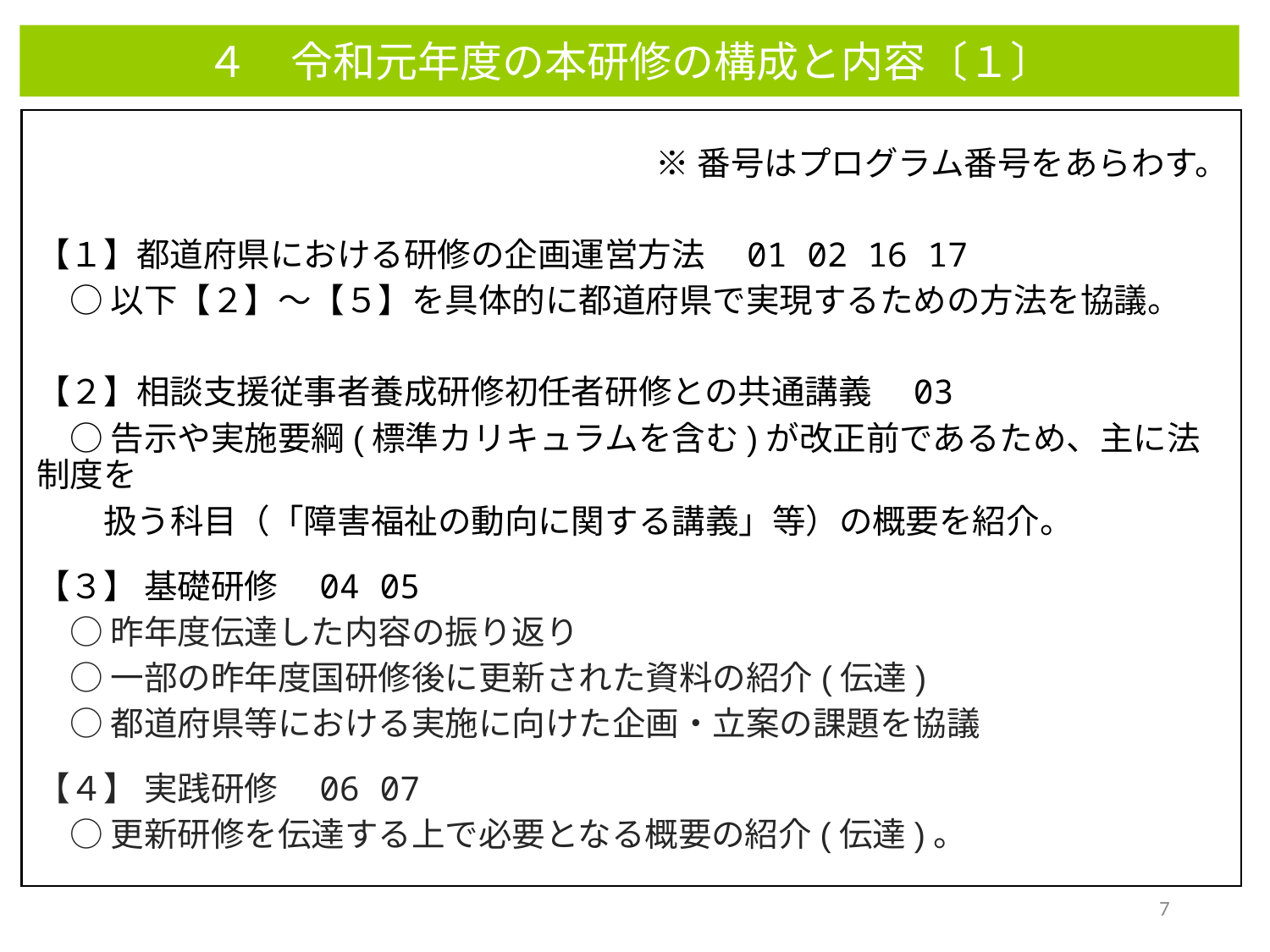

４　令和元年度の本研修の構成と内容〔１〕

※番号はプログラム番号をあらわす。

【１】都道府県における研修の企画運営方法　01 02 16 17
　○ 以下【２】～【５】を具体的に都道府県で実現するための方法を協議。

【２】相談支援従事者養成研修初任者研修との共通講義　03
　○ 告示や実施要綱(標準カリキュラムを含む)が改正前であるため、主に法制度を
　　扱う科目（「障害福祉の動向に関する講義」等）の概要を紹介。

【３】 基礎研修　04 05
　○ 昨年度伝達した内容の振り返り
　○ 一部の昨年度国研修後に更新された資料の紹介(伝達)
　○ 都道府県等における実施に向けた企画・立案の課題を協議

【４】 実践研修　06 07
　○ 更新研修を伝達する上で必要となる概要の紹介(伝達)。
7